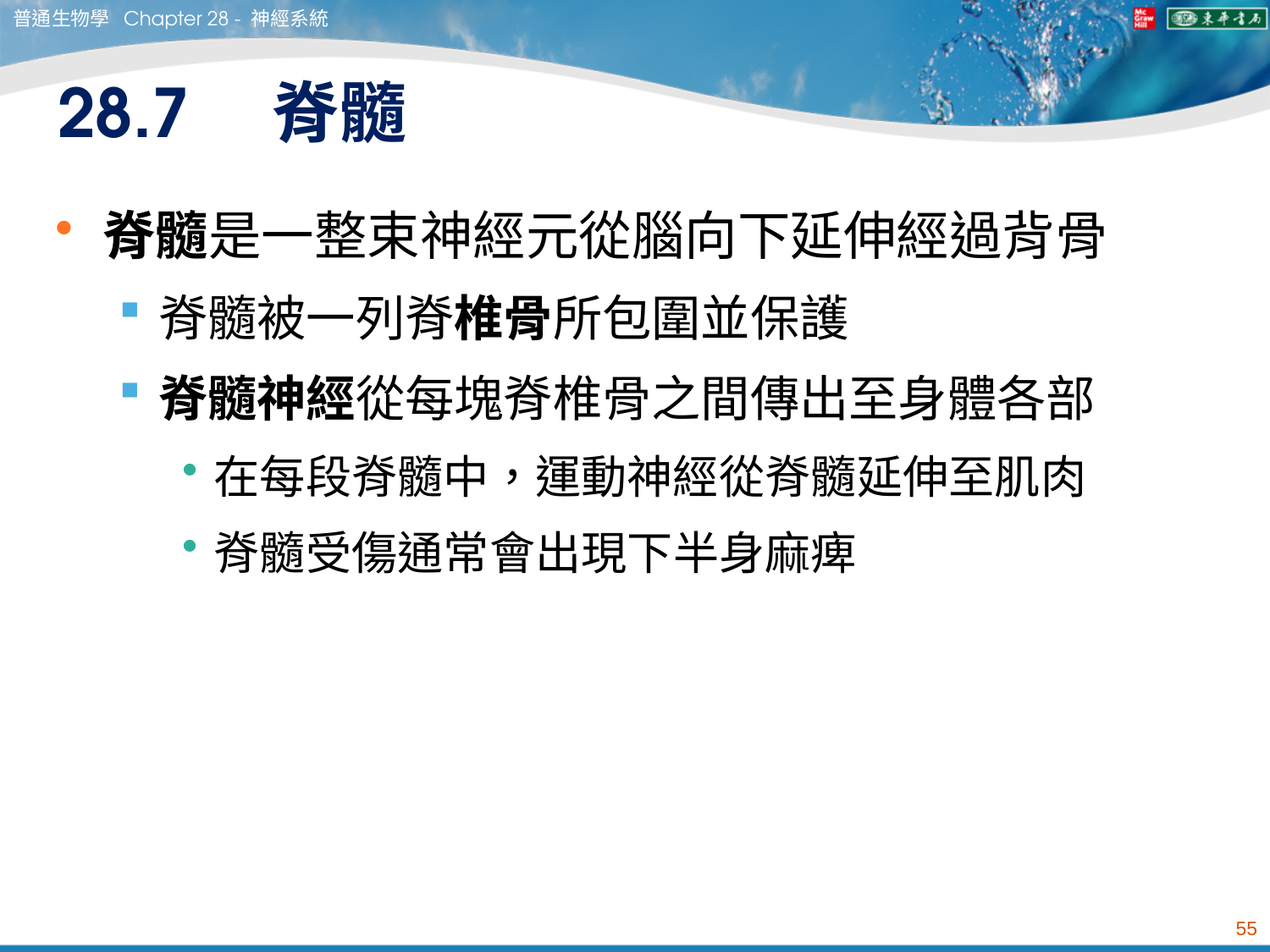

普通生物學  Chapter 28 - 神經系統
# 28.7　脊髓
脊髓是一整束神經元從腦向下延伸經過背骨
脊髓被一列脊椎骨所包圍並保護
脊髓神經從每塊脊椎骨之間傳出至身體各部
在每段脊髓中，運動神經從脊髓延伸至肌肉
脊髓受傷通常會出現下半身麻痺
55